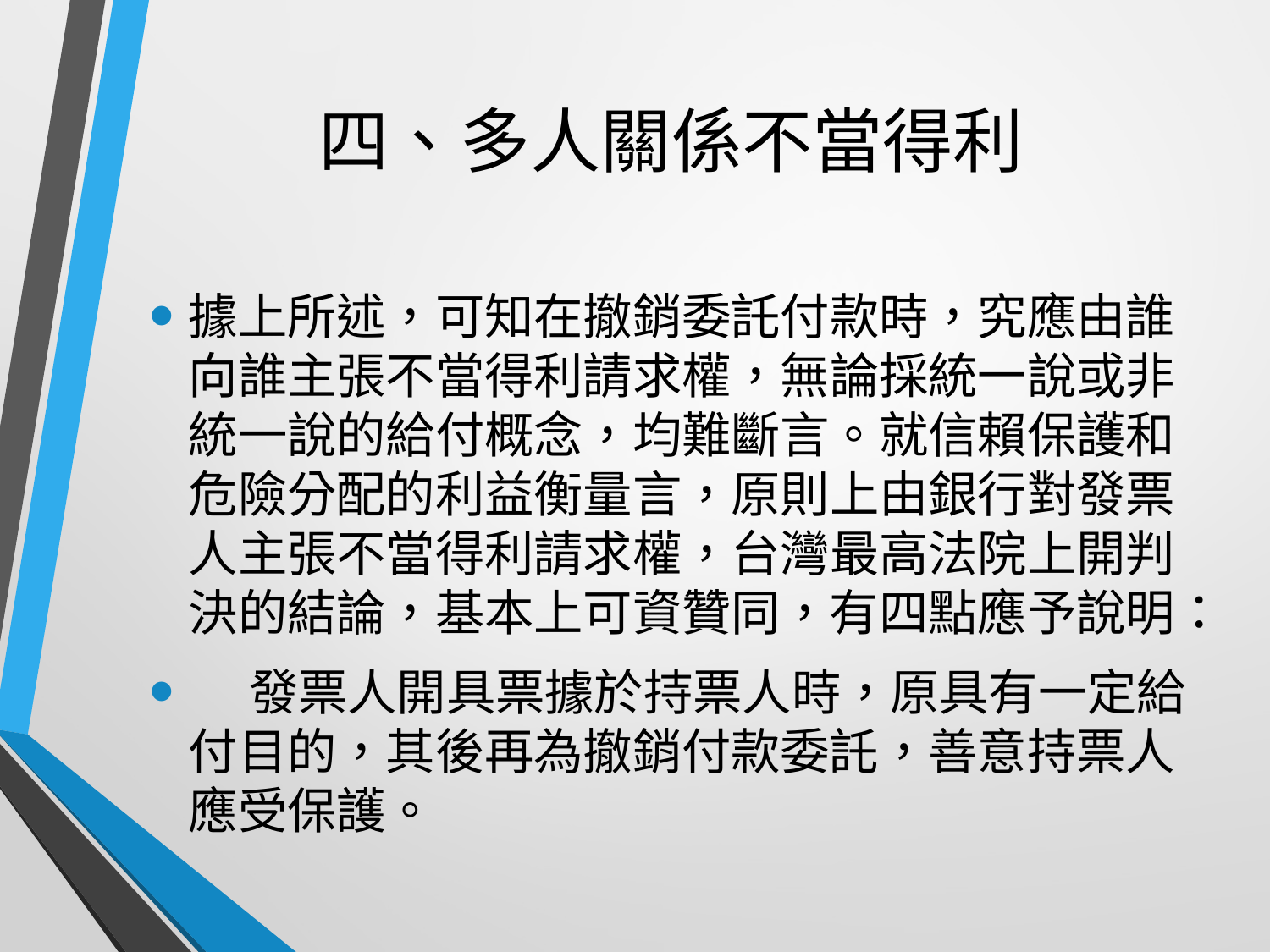

# 四、多人關係不當得利
據上所述，可知在撤銷委託付款時，究應由誰向誰主張不當得利請求權，無論採統一說或非統一說的給付概念，均難斷言。就信賴保護和危險分配的利益衡量言，原則上由銀行對發票人主張不當得利請求權，台灣最高法院上開判決的結論，基本上可資贊同，有四點應予說明：
　 發票人開具票據於持票人時，原具有一定給付目的，其後再為撤銷付款委託，善意持票人應受保護。